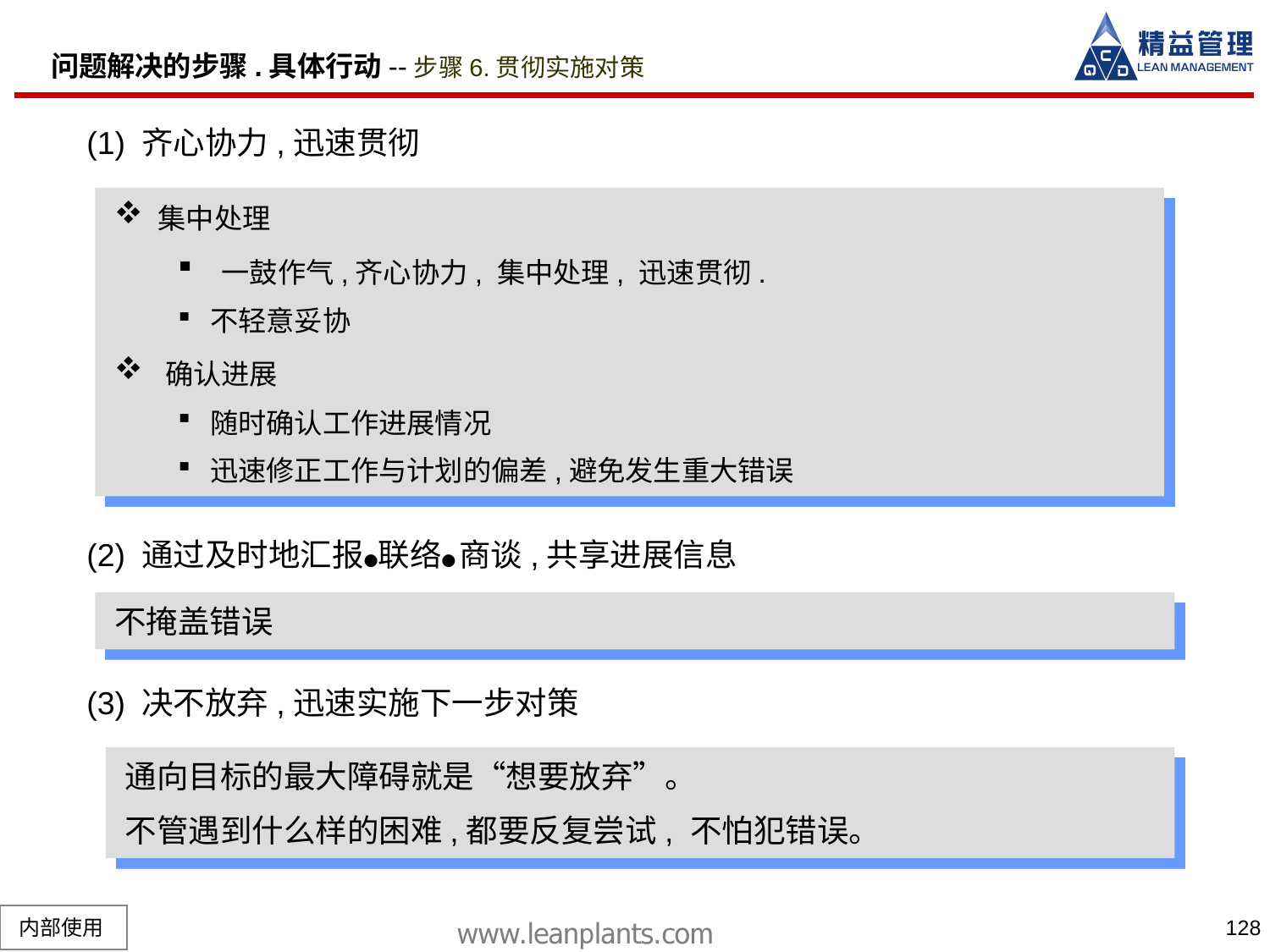

问题解决的步骤.具体行动--步骤6.贯彻实施对策
(1) 齐心协力,迅速贯彻
 集中处理
   一鼓作气,齐心协力, 集中处理, 迅速贯彻.
  不轻意妥协
  确认进展
  随时确认工作进展情况
  迅速修正工作与计划的偏差,避免发生重大错误
(2) 通过及时地汇报●联络● 商谈,共享进展信息

不掩盖错误
(3) 决不放弃,迅速实施下一步对策

通向目标的最大障碍就是“想要放弃”。
不管遇到什么样的困难,都要反复尝试, 不怕犯错误。
内部使用